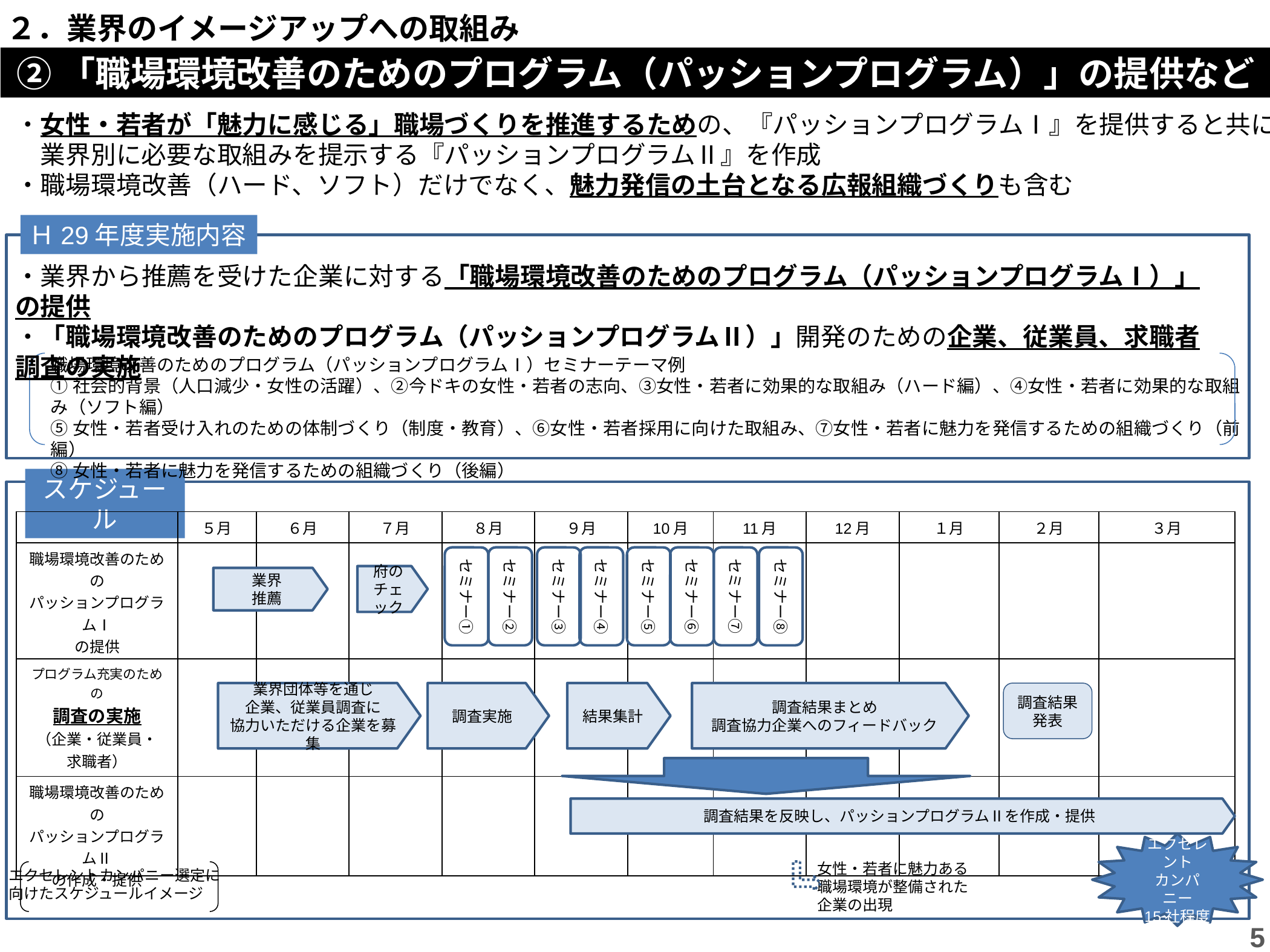

２．業界のイメージアップへの取組み
②「職場環境改善のためのプログラム（パッションプログラム）」の提供など
・女性・若者が「魅力に感じる」職場づくりを推進するための、『パッションプログラムⅠ』を提供すると共に、
　業界別に必要な取組みを提示する『パッションプログラムⅡ』を作成
・職場環境改善（ハード、ソフト）だけでなく、魅力発信の土台となる広報組織づくりも含む
Ｈ29年度実施内容

・業界から推薦を受けた企業に対する「職場環境改善のためのプログラム（パッションプログラムⅠ）」の提供
・「職場環境改善のためのプログラム（パッションプログラムⅡ）」開発のための企業、従業員、求職者調査の実施
職場環境改善のためのプログラム（パッションプログラムⅠ）セミナーテーマ例
①社会的背景（人口減少・女性の活躍）、②今ドキの女性・若者の志向、③女性・若者に効果的な取組み（ハード編）、④女性・若者に効果的な取組み（ソフト編）
⑤女性・若者受け入れのための体制づくり（制度・教育）、⑥女性・若者採用に向けた取組み、⑦女性・若者に魅力を発信するための組織づくり（前編）
⑧女性・若者に魅力を発信するための組織づくり（後編）

スケジュール

|  | ５月 | ６月 | ７月 | ８月 | ９月 | 10月 | 11月 | 12月 | １月 | ２月 | ３月 |
| --- | --- | --- | --- | --- | --- | --- | --- | --- | --- | --- | --- |
| 職場環境改善のための パッションプログラムⅠ の提供 |  |  |  |  |  |  |  |  |  |  |  |
| プログラム充実のための 調査の実施 （企業・従業員・ 求職者） |  |  |  |  |  |  |  |  |  |  |  |
| 職場環境改善のための パッションプログラムⅡ の作成・提供 |  |  |  |  |  |  |  |  |  |  |  |
セミナー①
セミナー②
セミナー③
セミナー④
セミナー⑤
セミナー⑥
セミナー⑦
セミナー⑧
府の
チェック
業界
推薦
業界団体等を通じ
企業、従業員調査に
協力いただける企業を募集
調査実施
結果集計
調査結果まとめ
調査協力企業へのフィードバック
調査結果
発表

調査結果を反映し、パッションプログラムⅡを作成・提供
エクセレント
カンパニー
15社程度
女性・若者に魅力ある
職場環境が整備された
企業の出現
エクセレントカンパニー選定に
向けたスケジュールイメージ

5